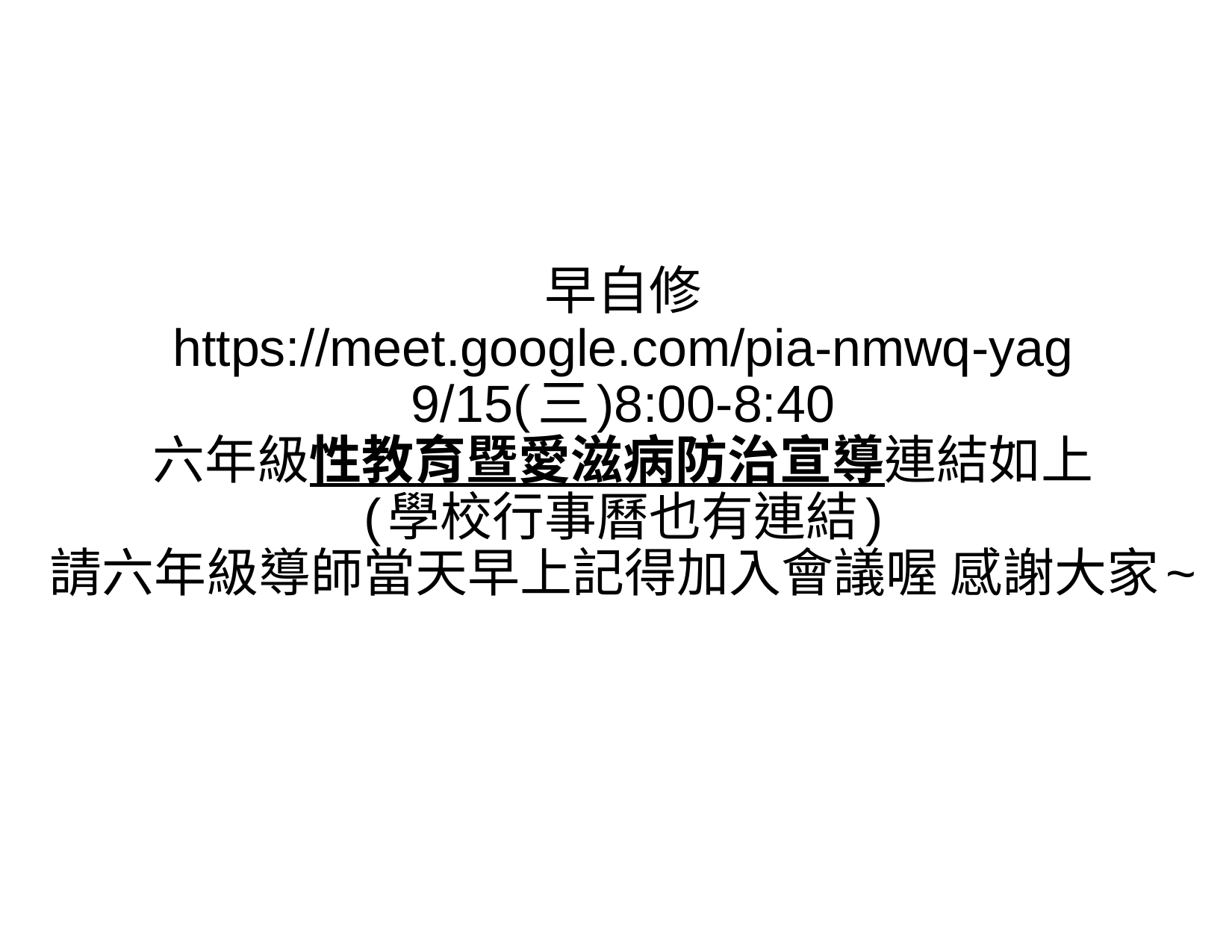

# 早自修 https://meet.google.com/pia-nmwq-yag 9/15(三)8:00-8:40 六年級性教育暨愛滋病防治宣導連結如上 (學校行事曆也有連結) 請六年級導師當天早上記得加入會議喔 感謝大家~